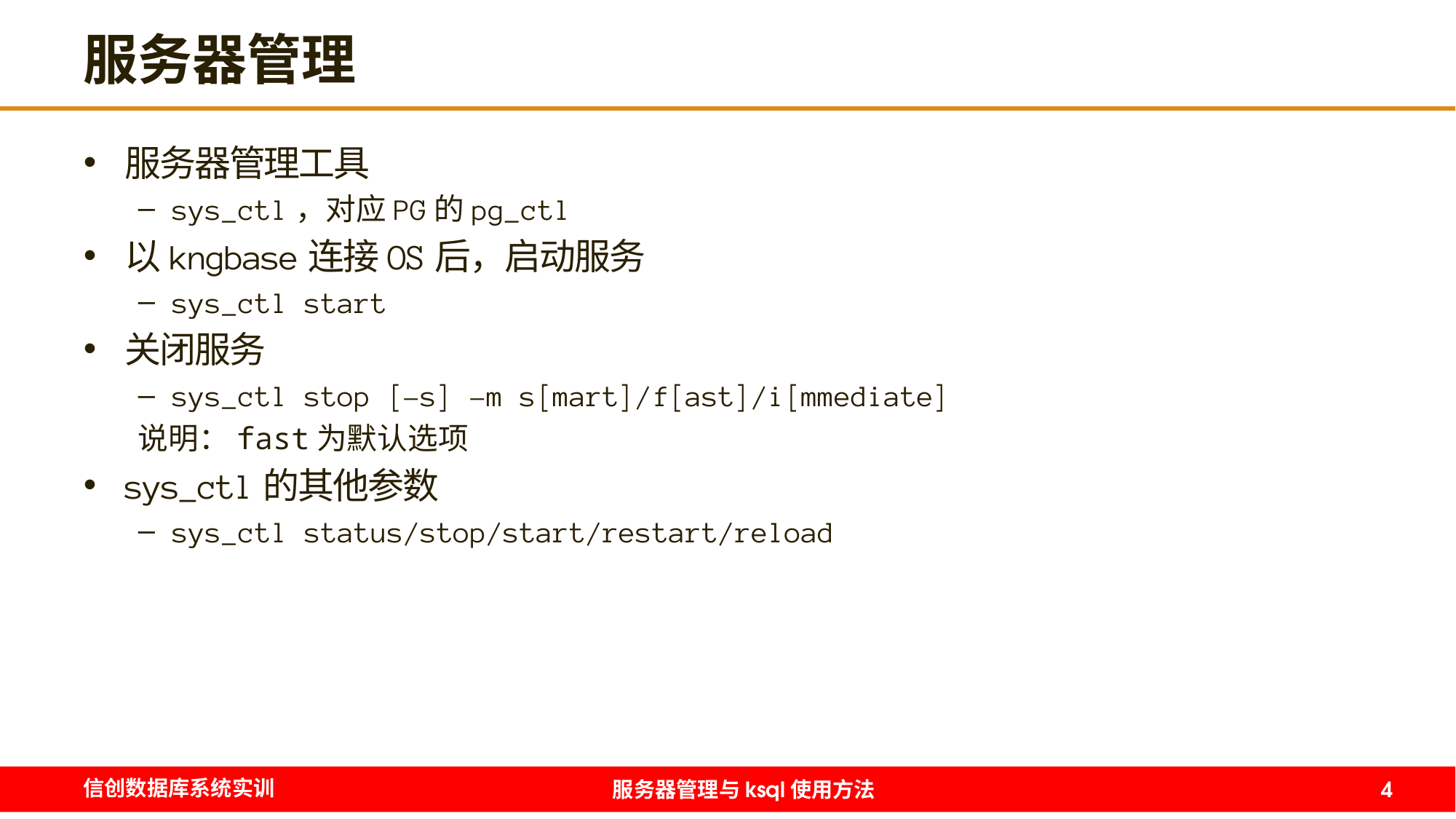

# 服务器管理
服务器管理工具
sys_ctl，对应PG的pg_ctl
以kngbase连接OS后，启动服务
sys_ctl start
关闭服务
sys_ctl stop [–s] –m s[mart]/f[ast]/i[mmediate]
说明：fast为默认选项
sys_ctl的其他参数
sys_ctl status/stop/start/restart/reload